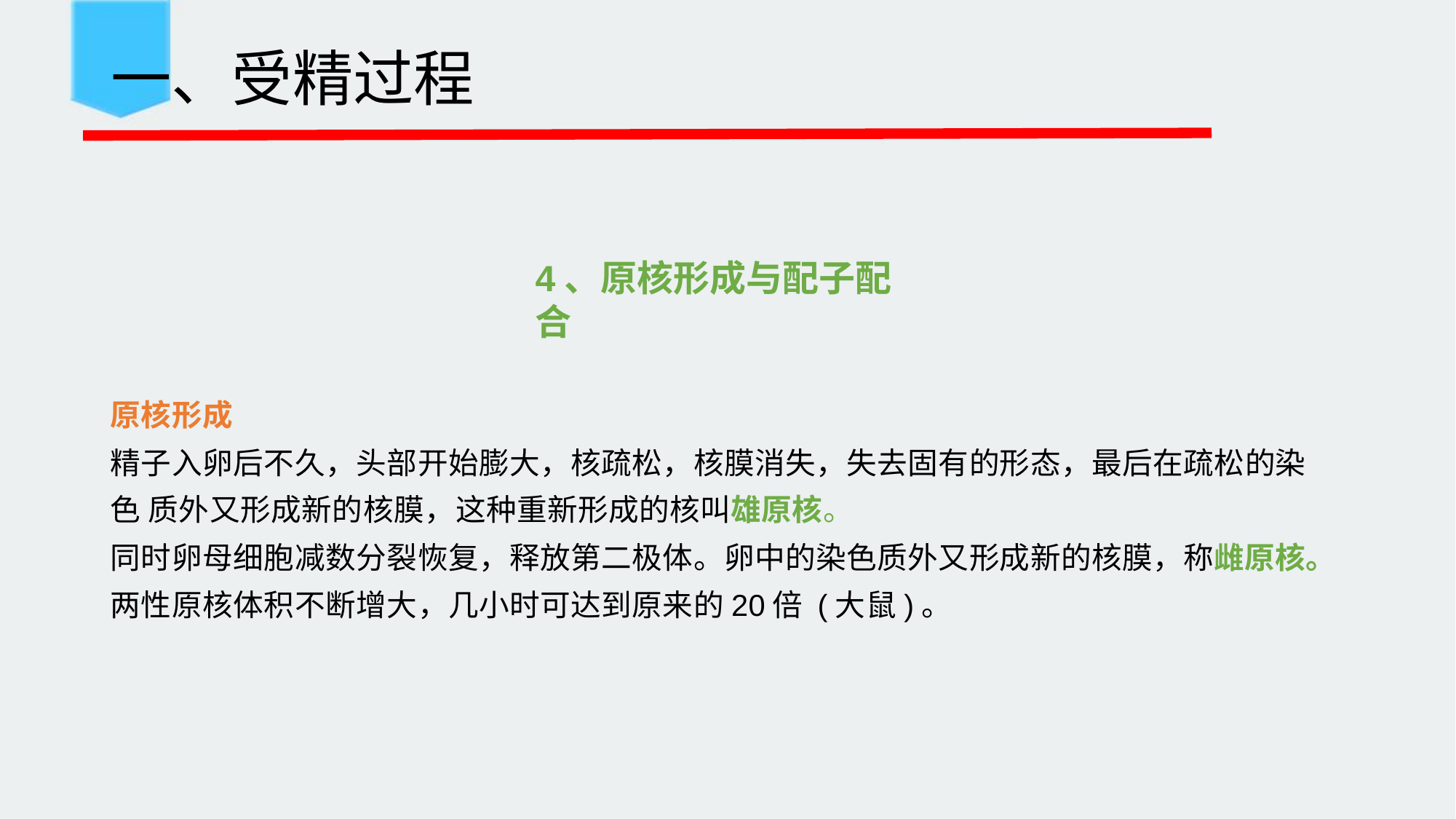

一、受精过程
4、原核形成与配子配合
原核形成
精子入卵后不久，头部开始膨大，核疏松，核膜消失，失去固有的形态，最后在疏松的染色 质外又形成新的核膜，这种重新形成的核叫雄原核。
同时卵母细胞减数分裂恢复，释放第二极体。卵中的染色质外又形成新的核膜，称雌原核。
两性原核体积不断增大，几小时可达到原来的20倍 (大鼠)。